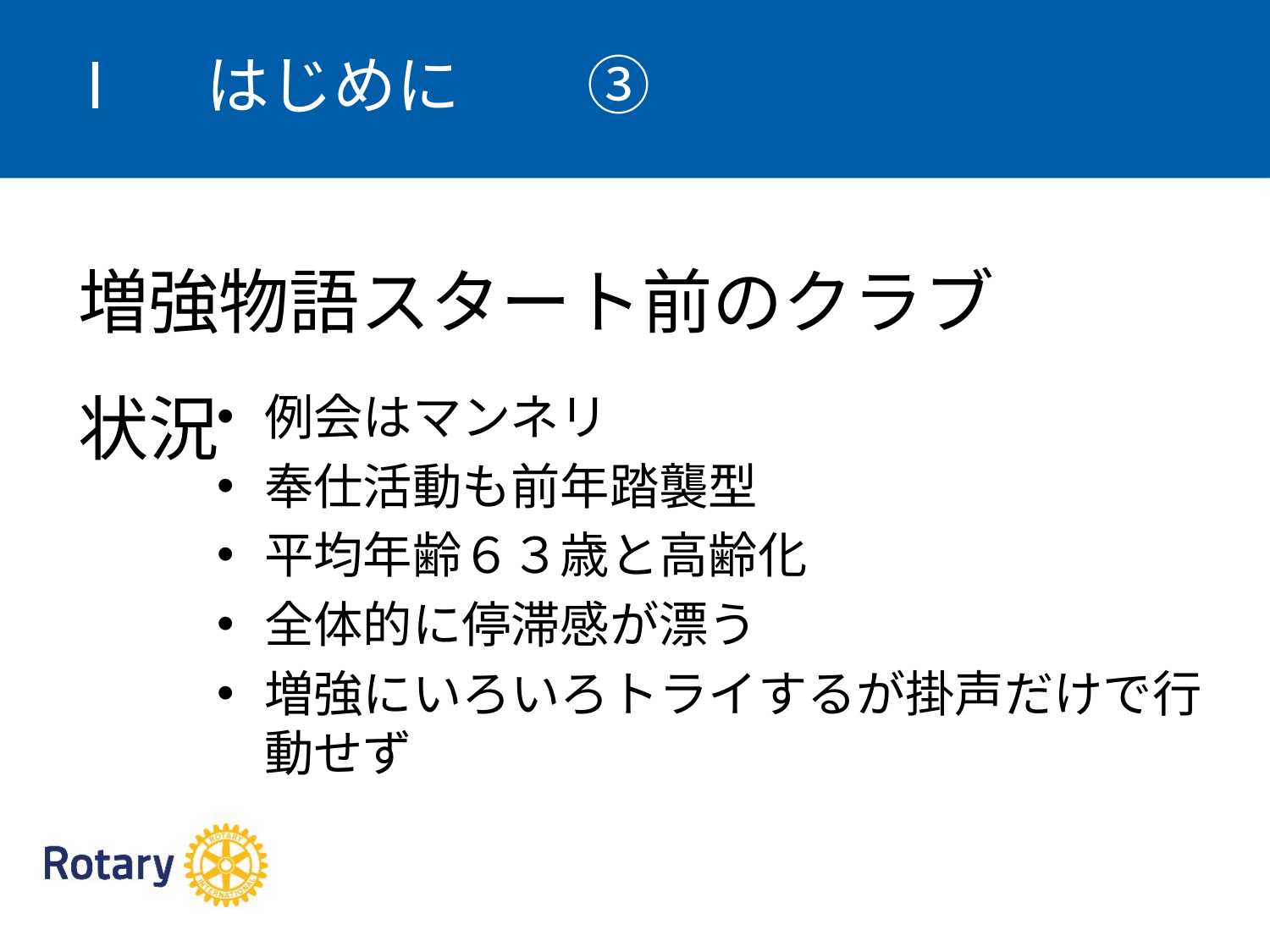

Ⅰ　はじめに　　③
増強物語スタート前のクラブ状況
例会はマンネリ
奉仕活動も前年踏襲型
平均年齢６３歳と高齢化
全体的に停滞感が漂う
増強にいろいろトライするが掛声だけで行動せず